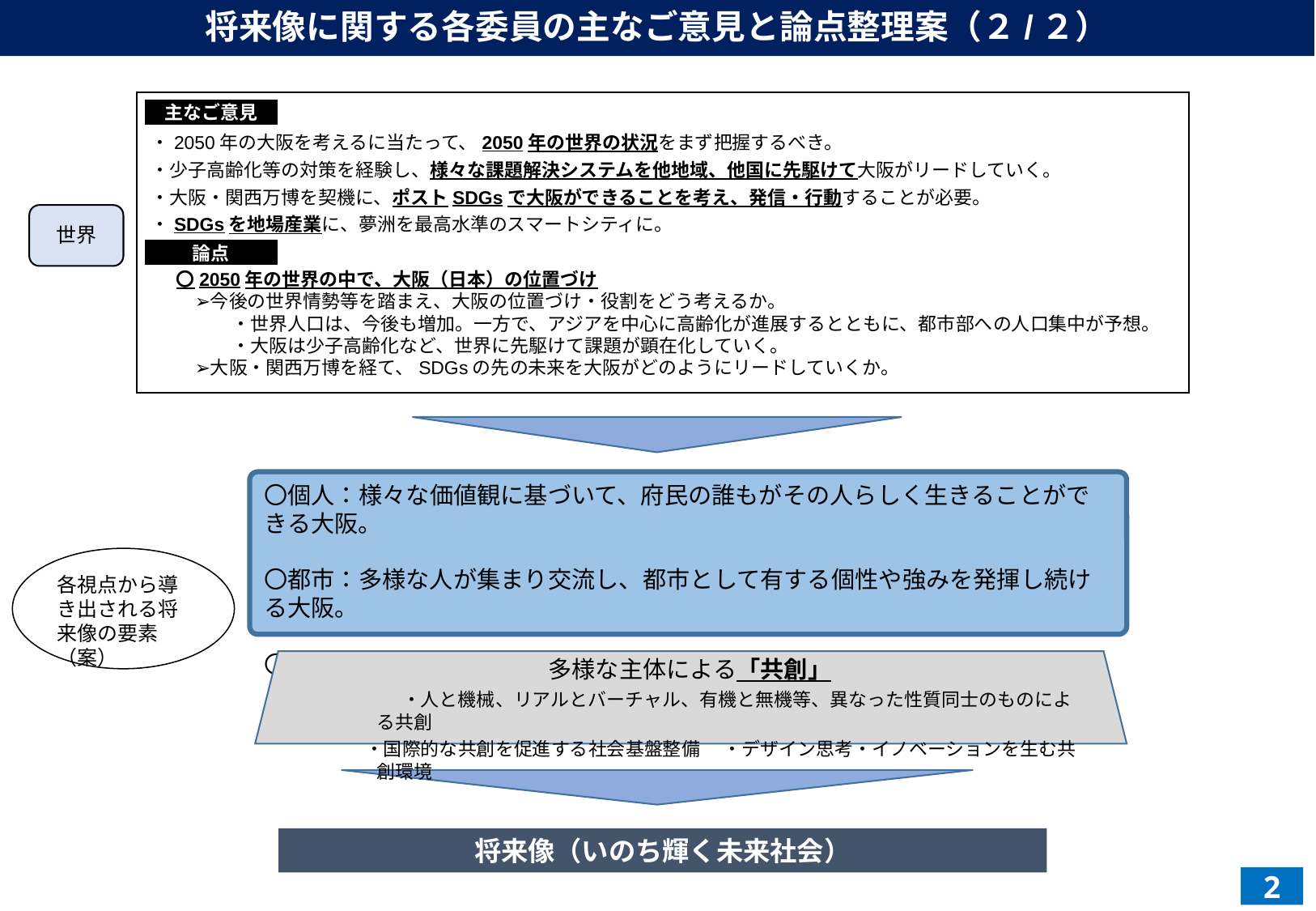

# 将来像に関する各委員の主なご意見と論点整理案（２/２）

・2050年の大阪を考えるに当たって、2050年の世界の状況をまず把握するべき。
・少子高齢化等の対策を経験し、様々な課題解決システムを他地域、他国に先駆けて大阪がリードしていく。
・大阪・関西万博を契機に、ポストSDGsで大阪ができることを考え、発信・行動することが必要。
・SDGsを地場産業に、夢洲を最高水準のスマートシティに。

　　〇2050年の世界の中で、大阪（日本）の位置づけ
　　　➢今後の世界情勢等を踏まえ、大阪の位置づけ・役割をどう考えるか。
　　　　　・世界人口は、今後も増加。一方で、アジアを中心に高齢化が進展するとともに、都市部への人口集中が予想。
　　　　　・大阪は少子高齢化など、世界に先駆けて課題が顕在化していく。
　　　➢大阪・関西万博を経て、SDGsの先の未来を大阪がどのようにリードしていくか。
主なご意見

世界
論点

〇個人：様々な価値観に基づいて、府民の誰もがその人らしく生きることができる大阪。

〇都市：多様な人が集まり交流し、都市として有する個性や強みを発揮し続ける大阪。

〇世界：課題解決先進都市として世界をリードし、国際社会に貢献する大阪。
各視点から導き出される将来像の要素（案）
多様な主体による「共創」

　　・人と機械、リアルとバーチャル、有機と無機等、異なった性質同士のものによる共創
・国際的な共創を促進する社会基盤整備　 ・デザイン思考・イノベーションを生む共創環境

将来像（いのち輝く未来社会）
2